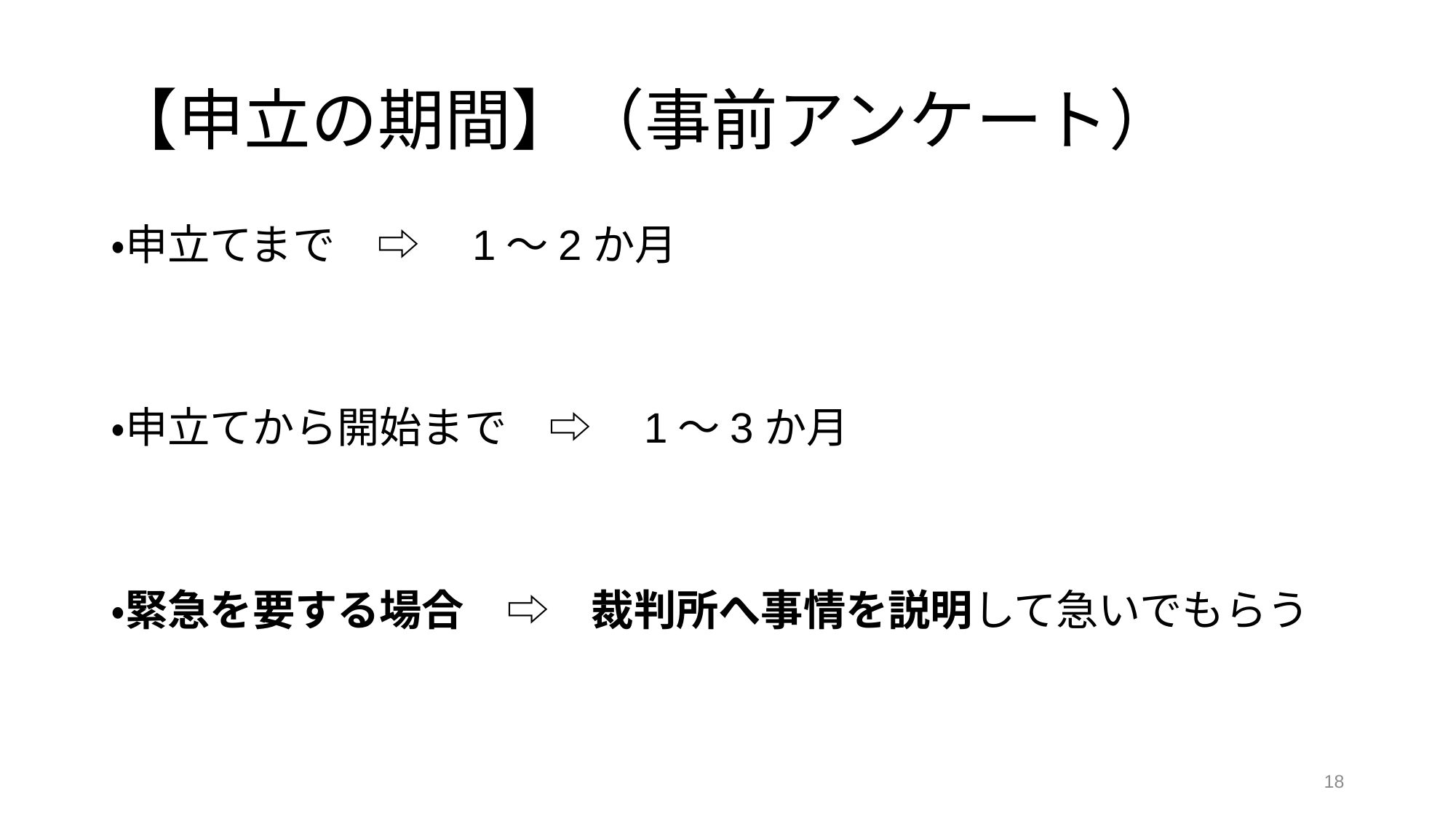

# 【申立の期間】（事前アンケート）
・申立てまで　⇨　1～2か月

・申立てから開始まで　⇨　1～3か月

・緊急を要する場合　⇨　裁判所へ事情を説明して急いでもらう

18